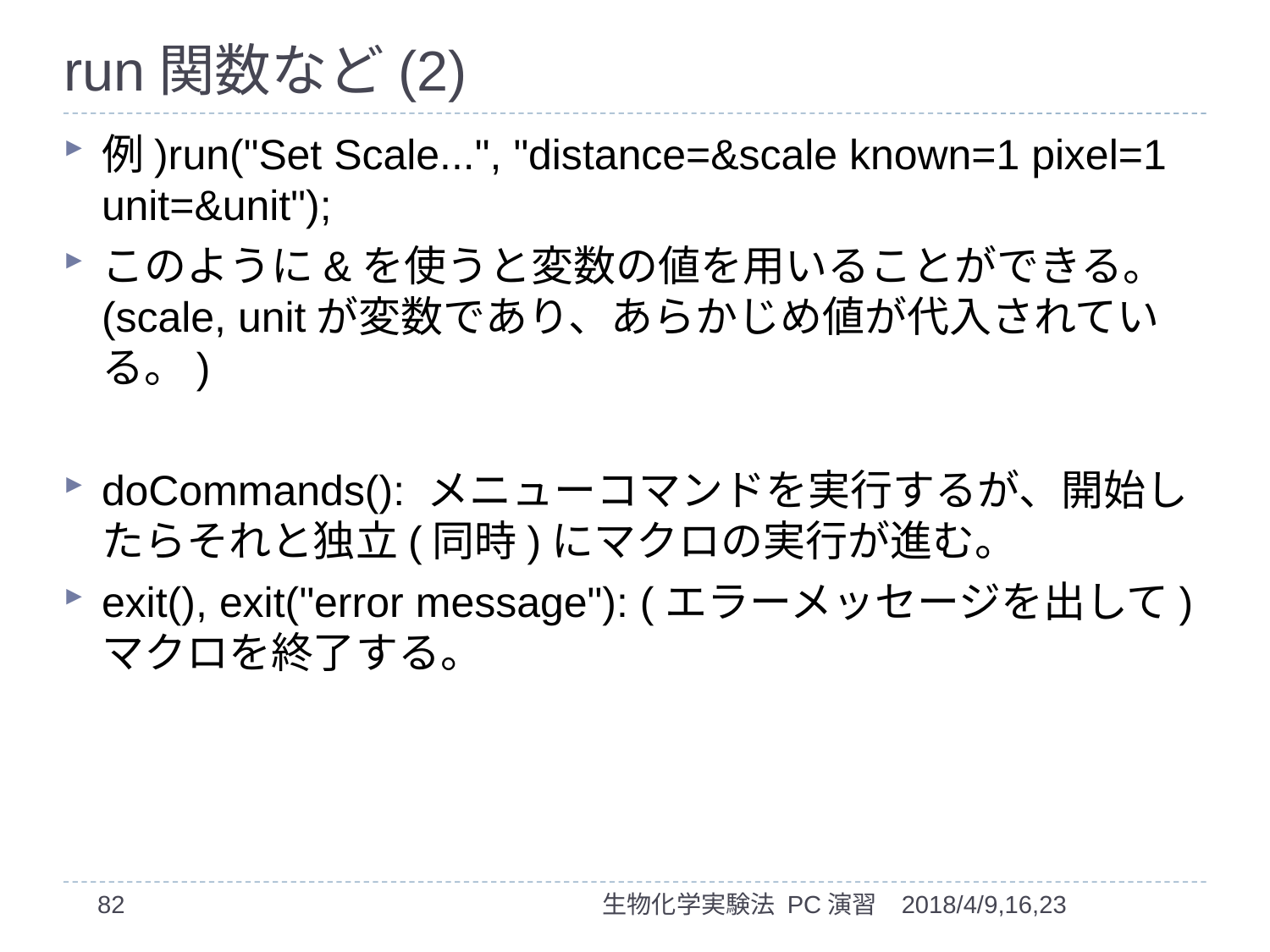

# run関数など(2)
例)run("Set Scale...", "distance=&scale known=1 pixel=1 unit=&unit");
このように&を使うと変数の値を用いることができる。(scale, unitが変数であり、あらかじめ値が代入されている。)

doCommands(): メニューコマンドを実行するが、開始したらそれと独立(同時)にマクロの実行が進む。
exit(), exit("error message"): (エラーメッセージを出して)マクロを終了する。

82
生物化学実験法 PC演習
2018/4/9,16,23